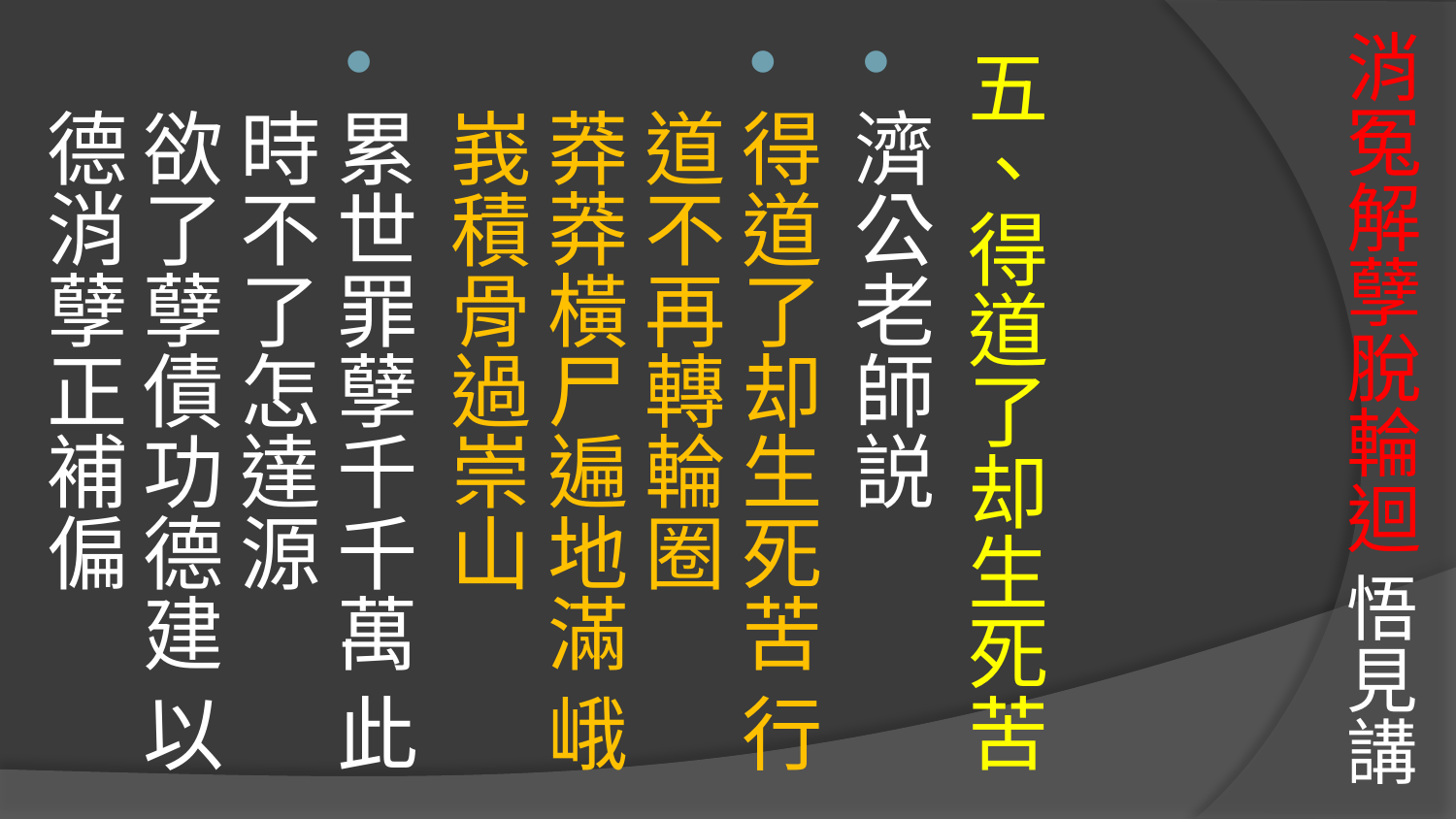

# 消冤解孽脫輪迴 悟見講
五、得道了却生死苦
濟公老師説
得道了却生死苦 行道不再轉輪圈
莽莽橫尸遍地滿 峨峩積骨過崇山
累世罪孽千千萬 此時不了怎達源
欲了孽債功德建 以德消孽正補偏